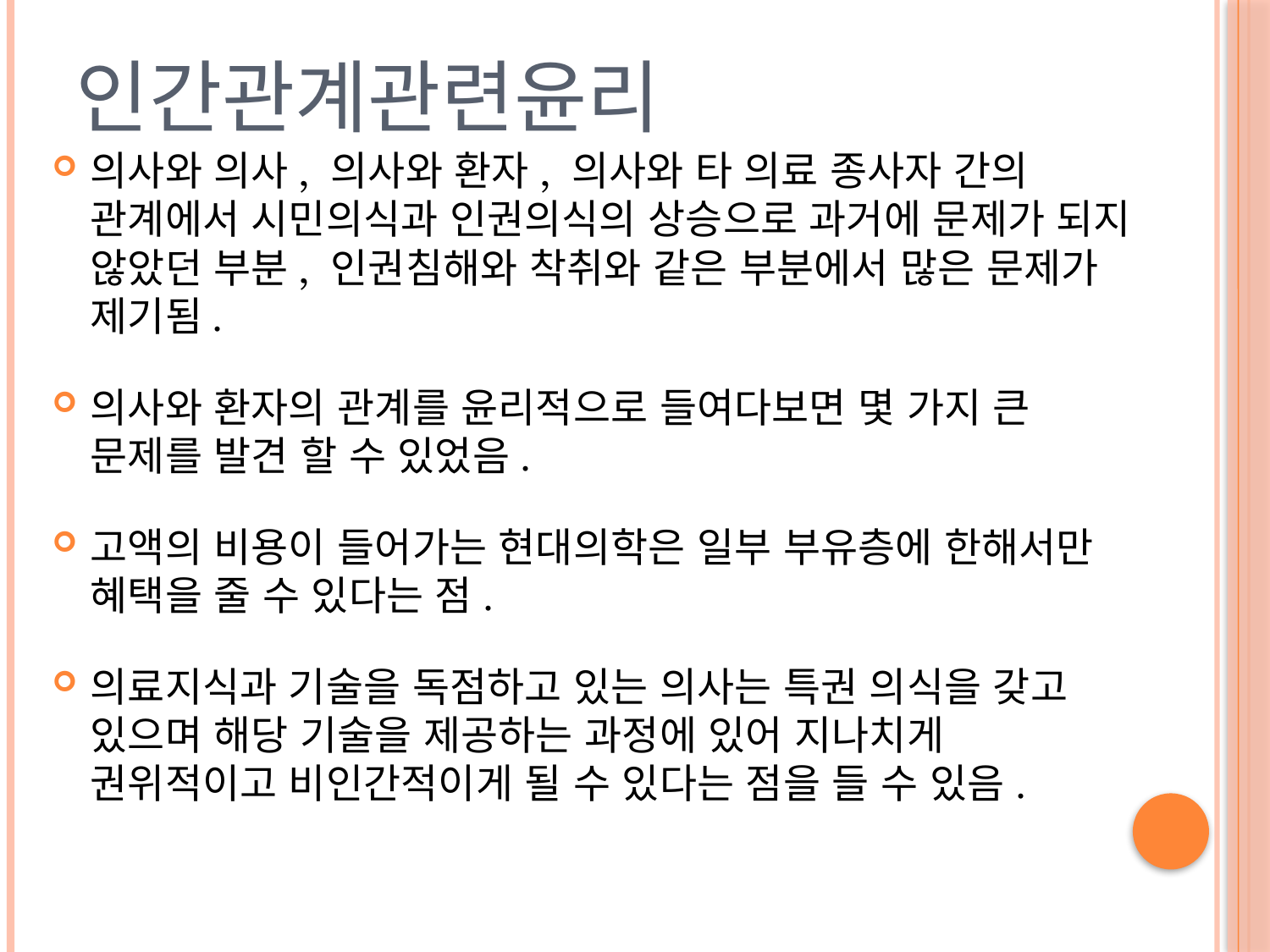

# 인간관계관련윤리
의사와 의사, 의사와 환자, 의사와 타 의료 종사자 간의 관계에서 시민의식과 인권의식의 상승으로 과거에 문제가 되지 않았던 부분, 인권침해와 착취와 같은 부분에서 많은 문제가 제기됨.

의사와 환자의 관계를 윤리적으로 들여다보면 몇 가지 큰 문제를 발견 할 수 있었음.

고액의 비용이 들어가는 현대의학은 일부 부유층에 한해서만 혜택을 줄 수 있다는 점.

의료지식과 기술을 독점하고 있는 의사는 특권 의식을 갖고 있으며 해당 기술을 제공하는 과정에 있어 지나치게 권위적이고 비인간적이게 될 수 있다는 점을 들 수 있음.